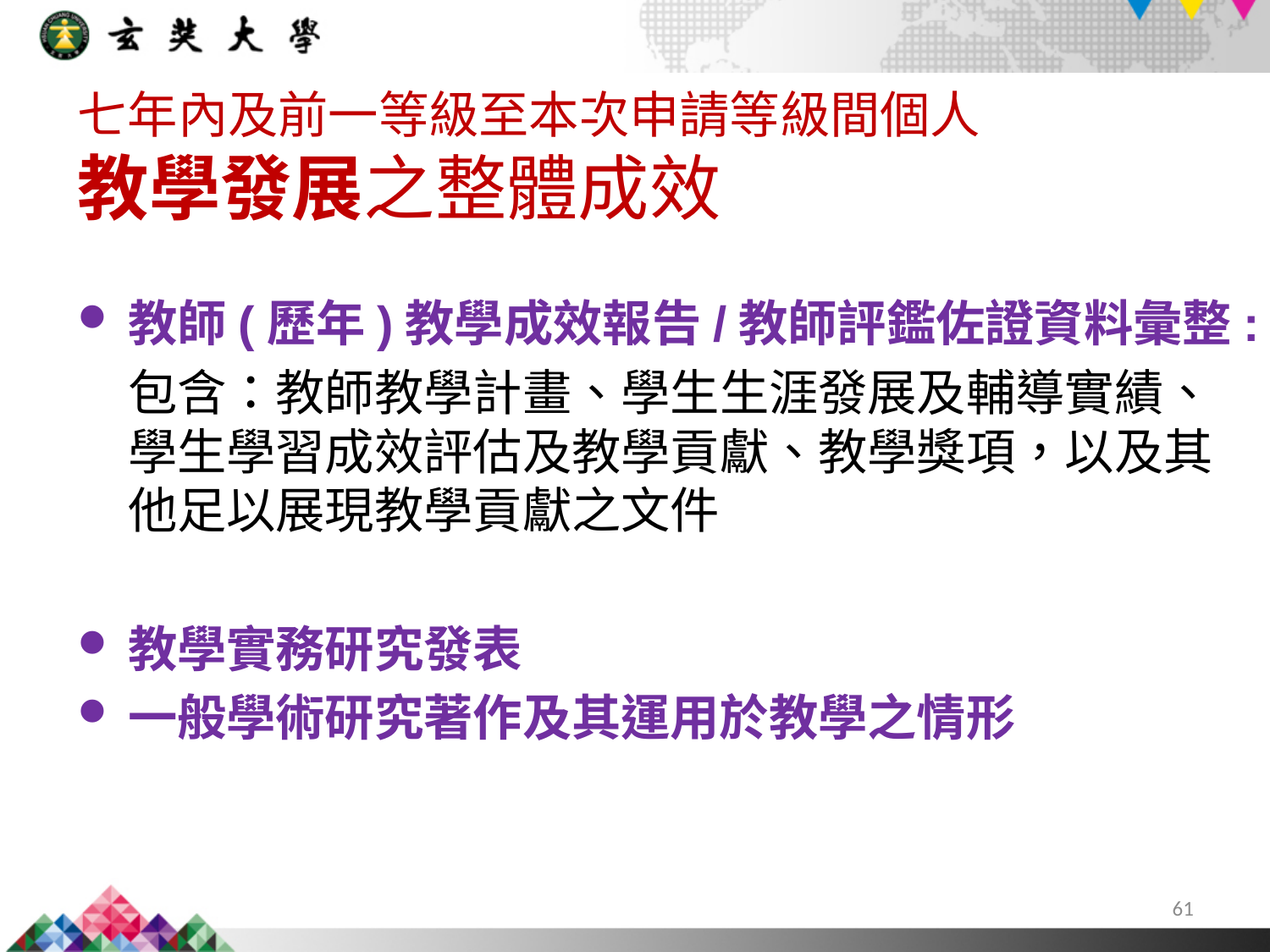

七年內及前一等級至本次申請等級間個人
教學發展之整體成效
教師(歷年)教學成效報告/教師評鑑佐證資料彙整:
包含：教師教學計畫、學生生涯發展及輔導實績、學生學習成效評估及教學貢獻、教學獎項，以及其他足以展現教學貢獻之文件

教學實務研究發表
一般學術研究著作及其運用於教學之情形
61